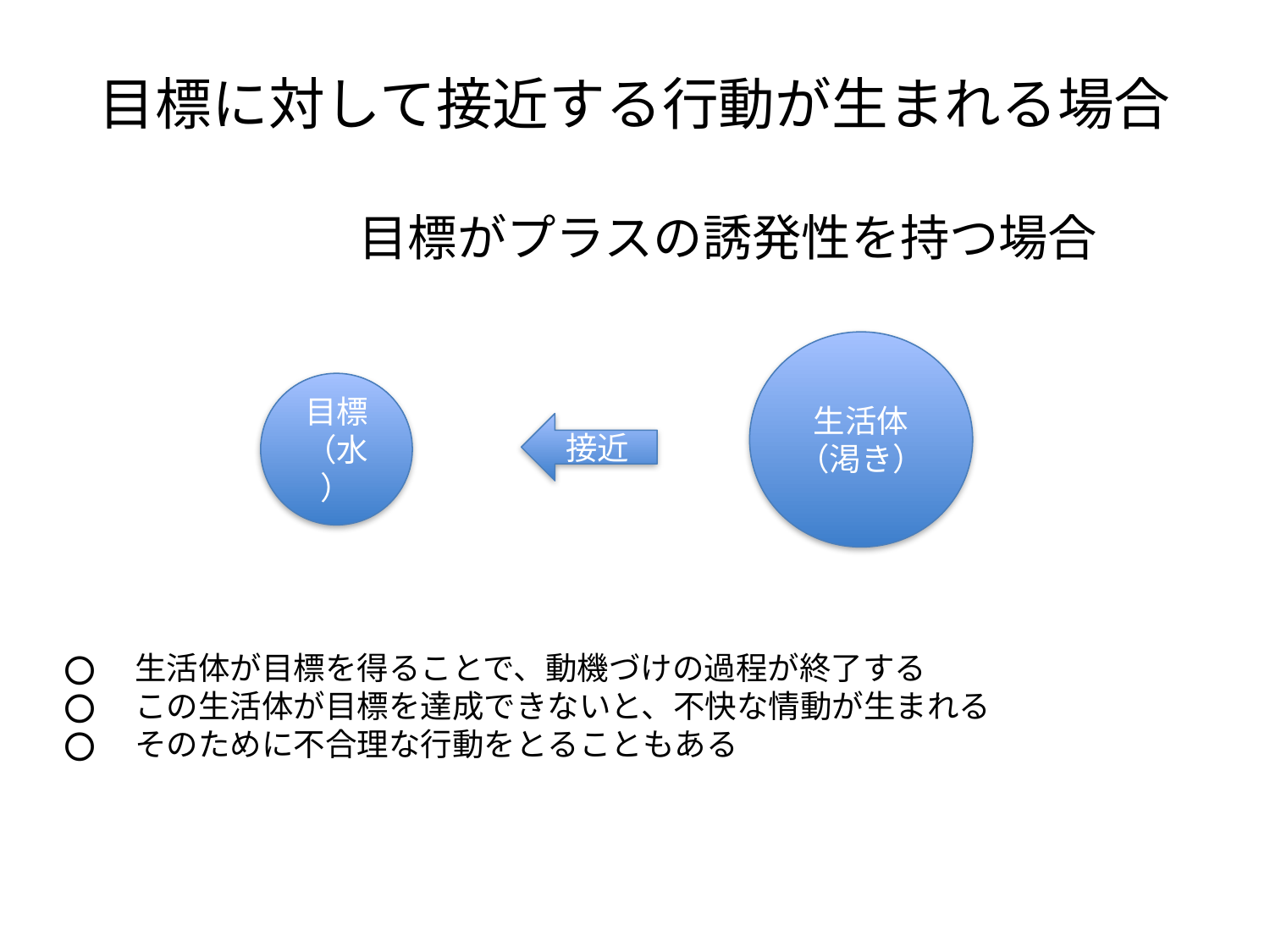

# 目標に対して接近する行動が生まれる場合
　　　　　目標がプラスの誘発性を持つ場合
生活体（渇き）
目標（水）
接近
⭕️　生活体が目標を得ることで、動機づけの過程が終了する
⭕️　この生活体が目標を達成できないと、不快な情動が生まれる
⭕️　そのために不合理な行動をとることもある